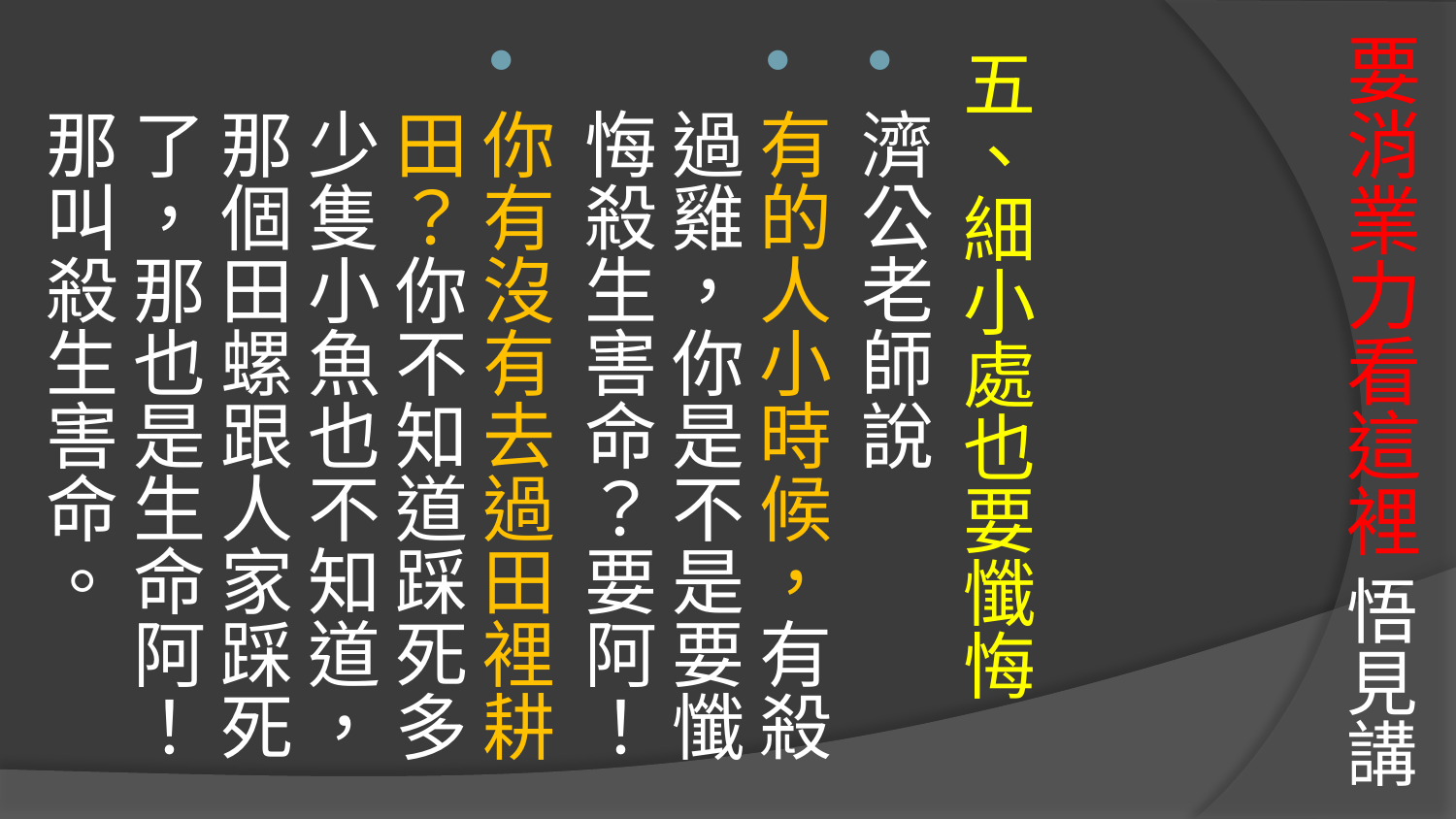

# 要消業力看這裡 悟見講
五、細小處也要懺悔
濟公老師說
有的人小時候，有殺過雞，你是不是要懺悔殺生害命？要阿！
你有沒有去過田裡耕田？你不知道踩死多少隻小魚也不知道，那個田螺跟人家踩死了，那也是生命阿！那叫殺生害命。